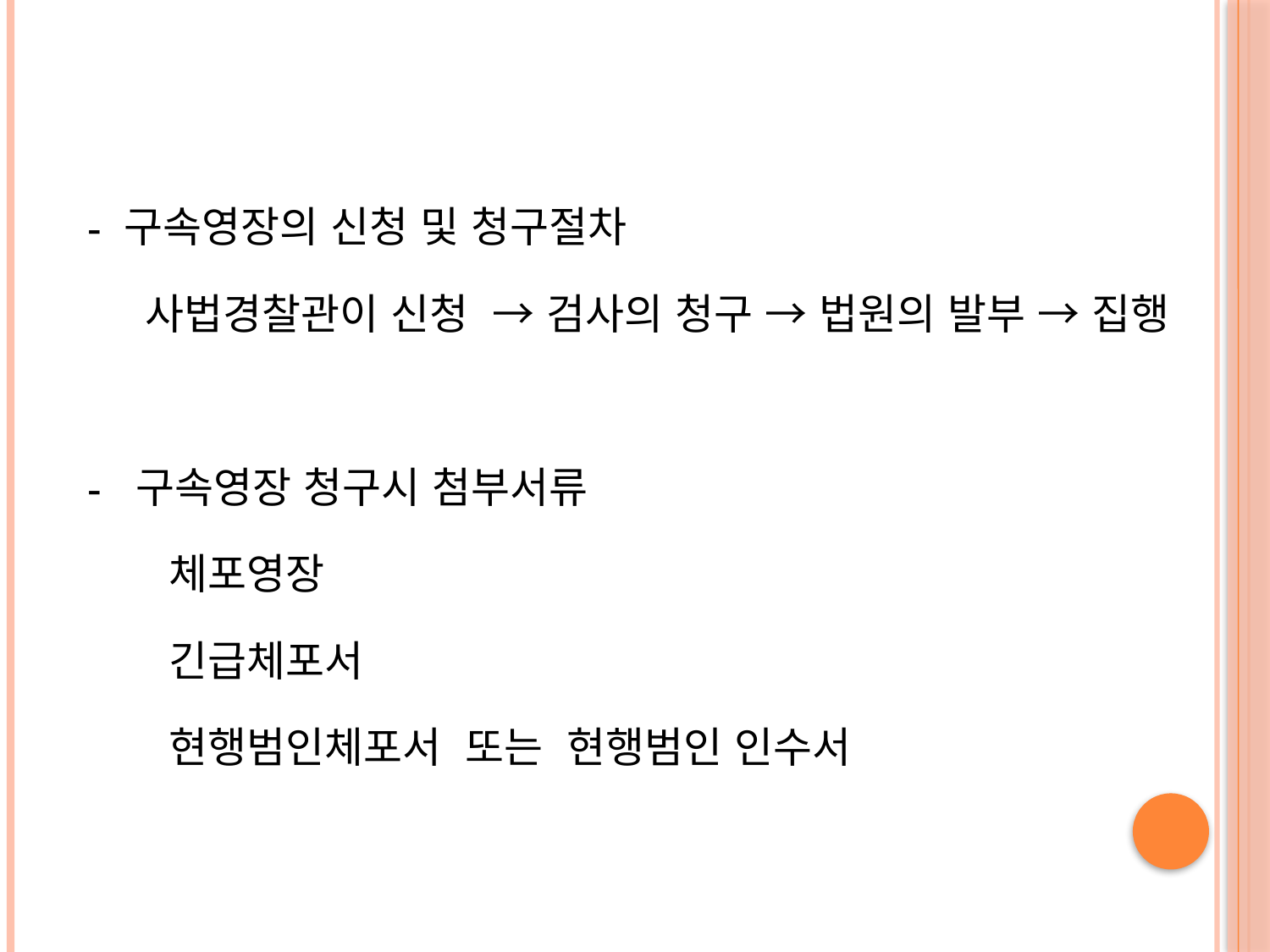

#
 - 구속영장의 신청 및 청구절차
     사법경찰관이 신청  → 검사의 청구 → 법원의 발부 → 집행

 -  구속영장 청구시 첨부서류
       체포영장
       긴급체포서
       현행범인체포서  또는  현행범인 인수서